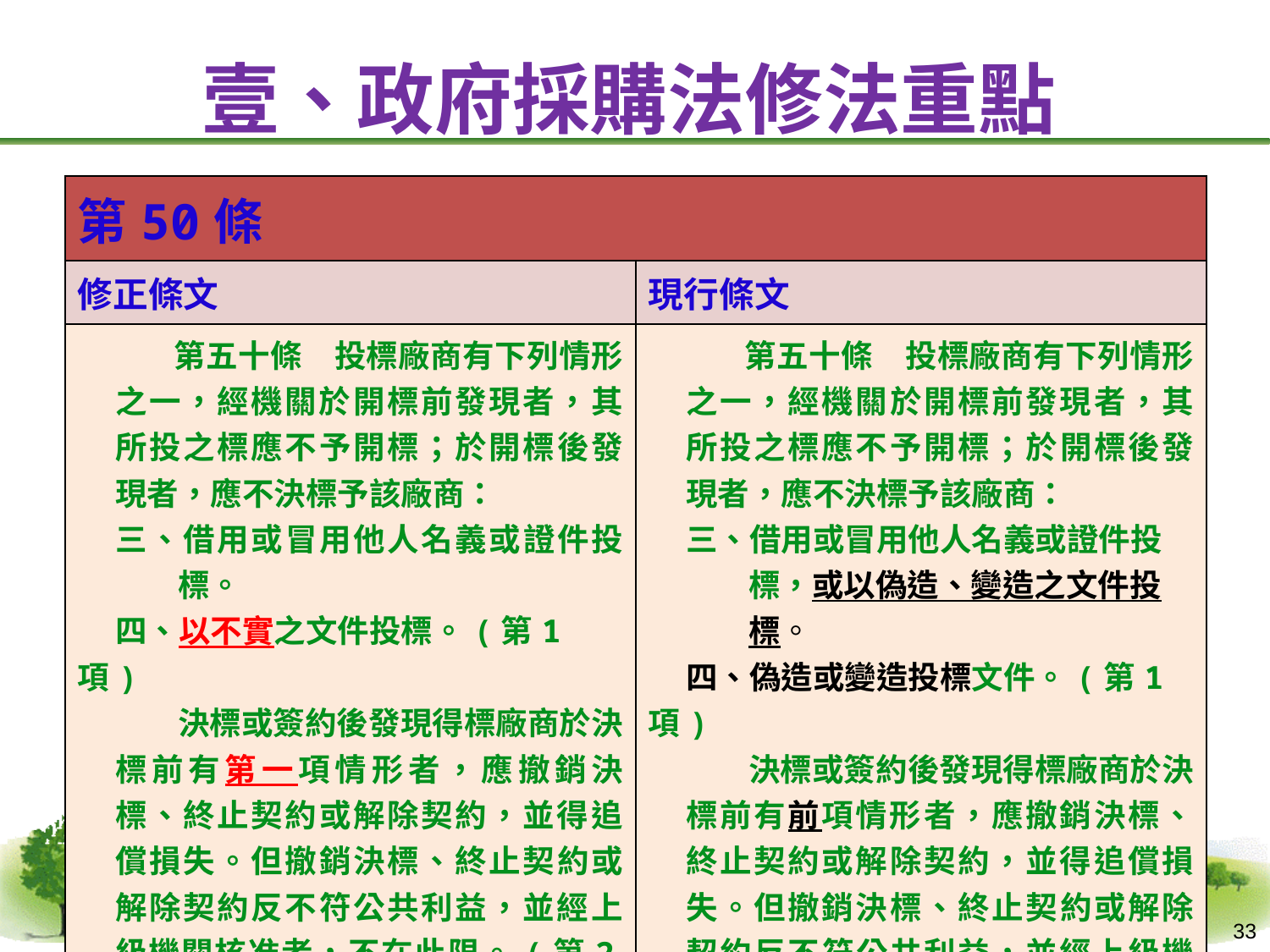

# 壹、政府採購法修法重點
| 第50條 |  |
| --- | --- |
| 修正條文 | 現行條文 |
| 第五十條　投標廠商有下列情形之一，經機關於開標前發現者，其所投之標應不予開標；於開標後發現者，應不決標予該廠商： 三、借用或冒用他人名義或證件投標。 四、以不實之文件投標。(第1項) 決標或簽約後發現得標廠商於決標前有第一項情形者，應撤銷決標、終止契約或解除契約，並得追償損失。但撤銷決標、終止契約或解除契約反不符公共利益，並經上級機關核准者，不在此限。(第2項) | 第五十條　投標廠商有下列情形之一，經機關於開標前發現者，其所投之標應不予開標；於開標後發現者，應不決標予該廠商： 三、借用或冒用他人名義或證件投標，或以偽造、變造之文件投標。 四、偽造或變造投標文件。(第1項) 決標或簽約後發現得標廠商於決標前有前項情形者，應撤銷決標、終止契約或解除契約，並得追償損失。但撤銷決標、終止契約或解除契約反不符公共利益，並經上級機關核准者，不在此限。(第2項) |
33